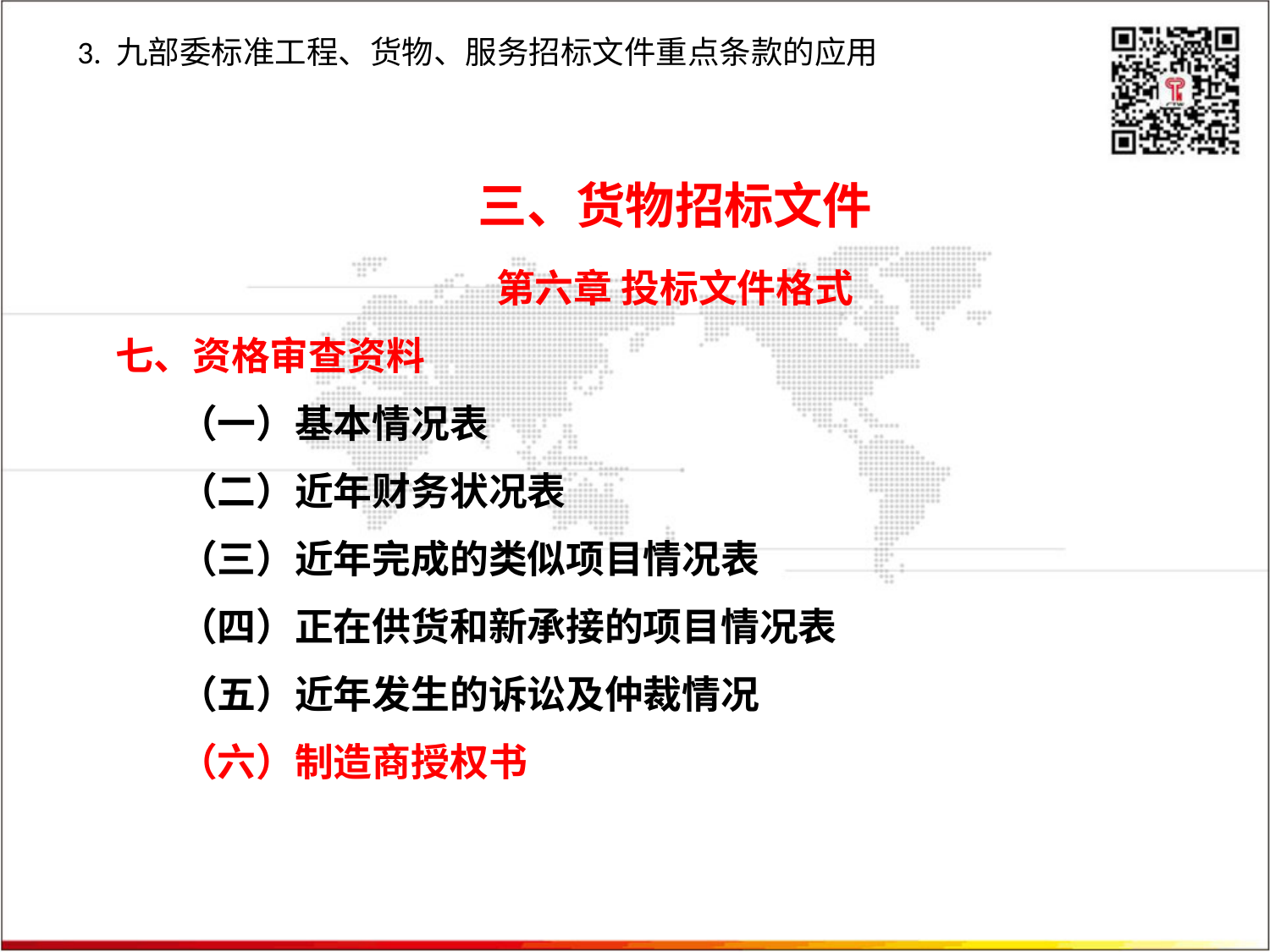

3. 九部委标准工程、货物、服务招标文件重点条款的应用
三、货物招标文件
第六章 投标文件格式
七、资格审查资料
（一）基本情况表
（二）近年财务状况表
（三）近年完成的类似项目情况表
（四）正在供货和新承接的项目情况表
（五）近年发生的诉讼及仲裁情况
（六）制造商授权书